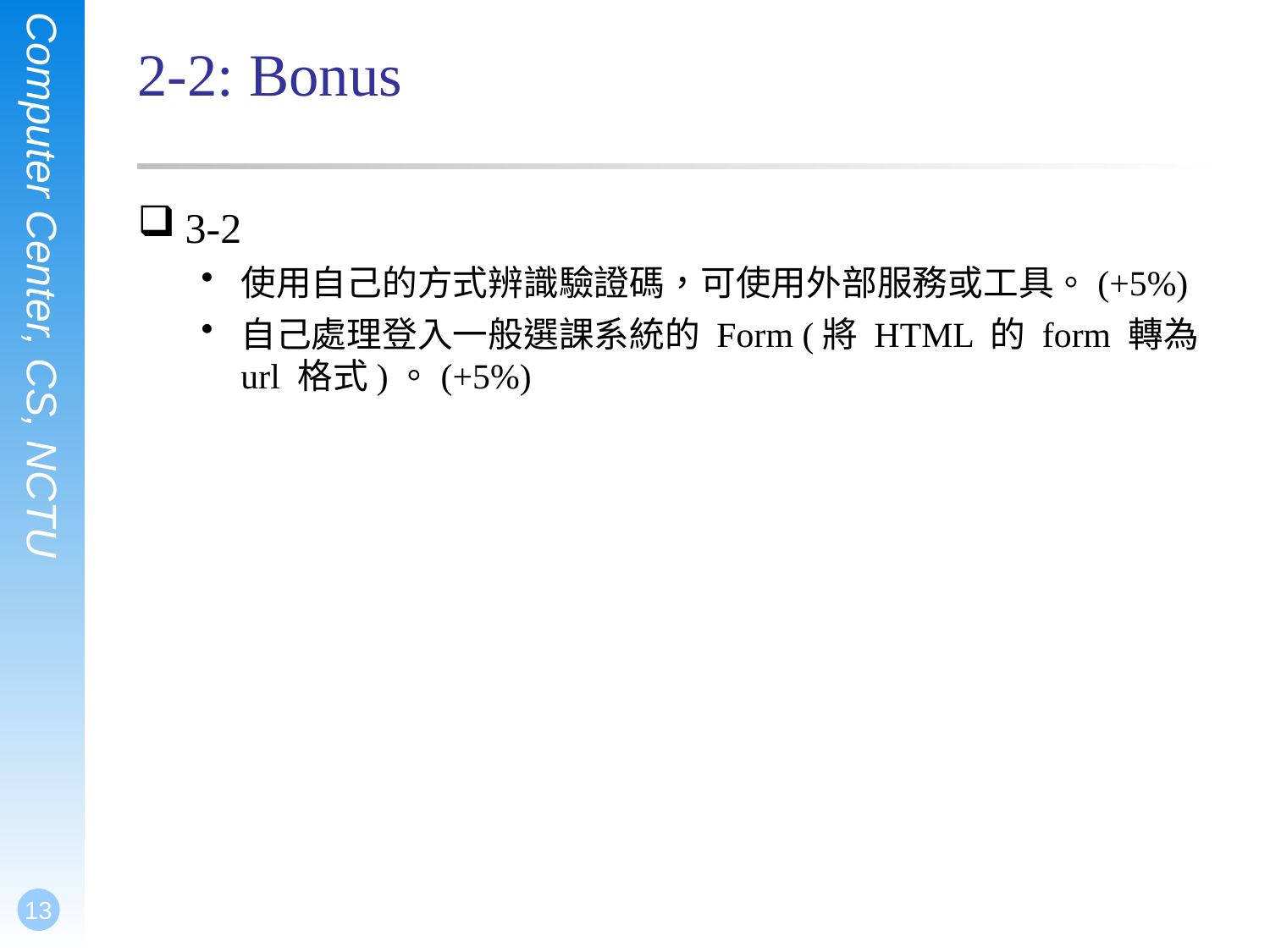

# 2-2: Bonus
3-2
使用自己的方式辨識驗證碼，可使用外部服務或工具。(+5%)
自己處理登入一般選課系統的 Form (將 HTML 的 form 轉為 url 格式)。(+5%)